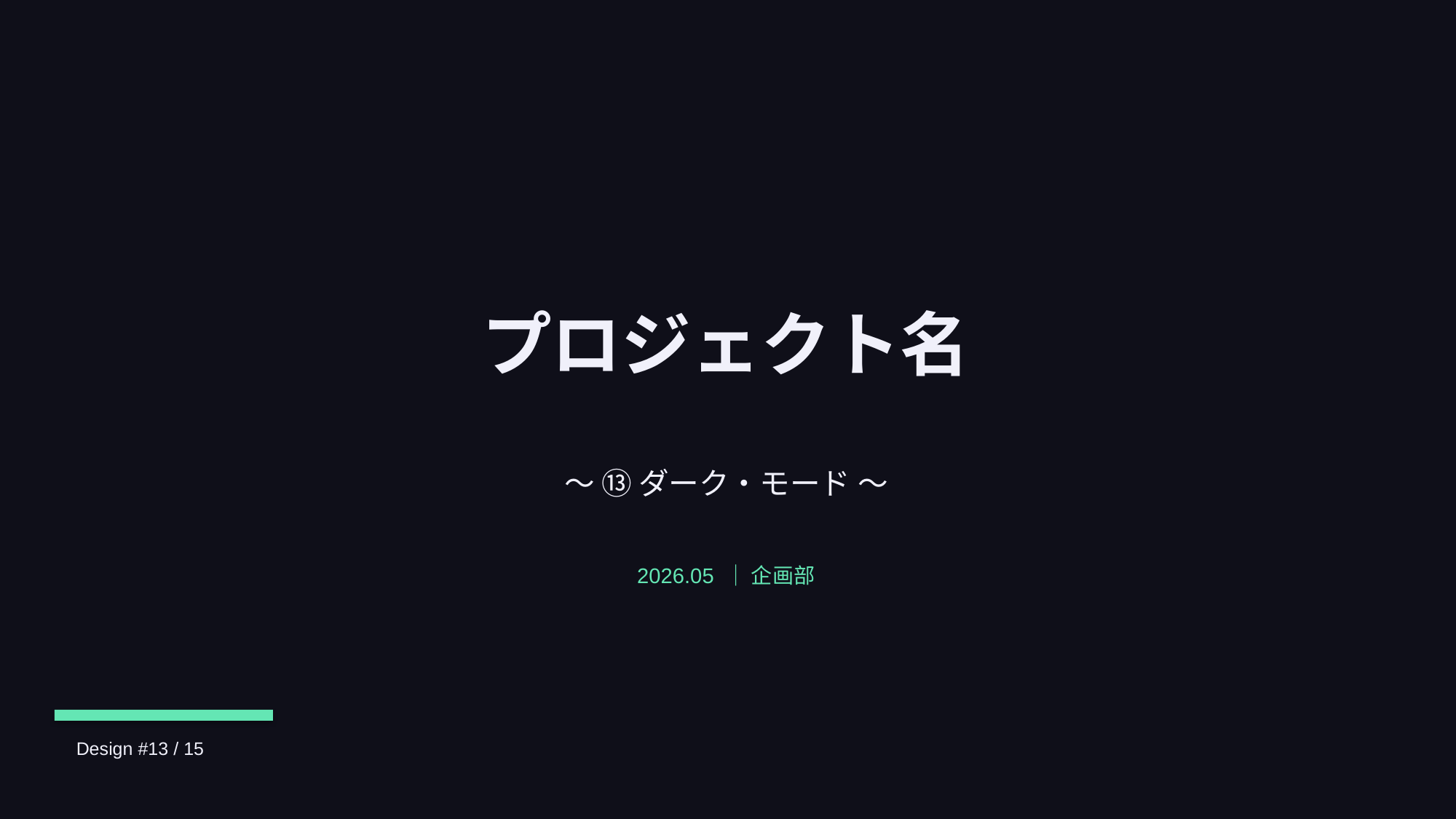

プロジェクト名
〜 ⑬ ダーク・モード 〜
2026.05 ｜ 企画部

Design #13 / 15